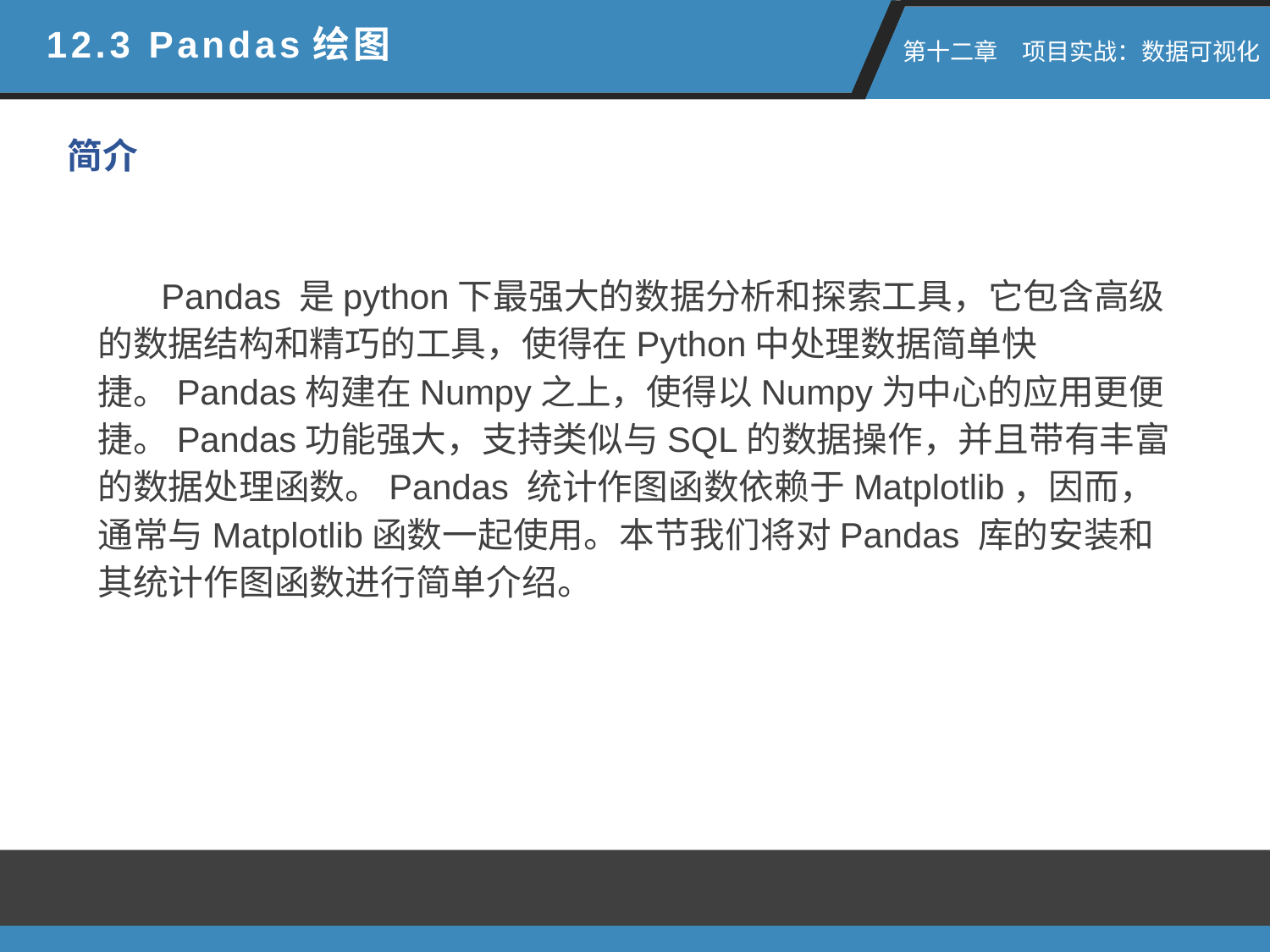

12.3 Pandas绘图
  第十二章　项目实战：数据可视化
简介
Pandas 是python下最强大的数据分析和探索工具，它包含高级的数据结构和精巧的工具，使得在Python中处理数据简单快捷。Pandas构建在Numpy之上，使得以Numpy为中心的应用更便捷。Pandas功能强大，支持类似与SQL的数据操作，并且带有丰富的数据处理函数。Pandas 统计作图函数依赖于Matplotlib，因而，通常与Matplotlib函数一起使用。本节我们将对Pandas 库的安装和其统计作图函数进行简单介绍。